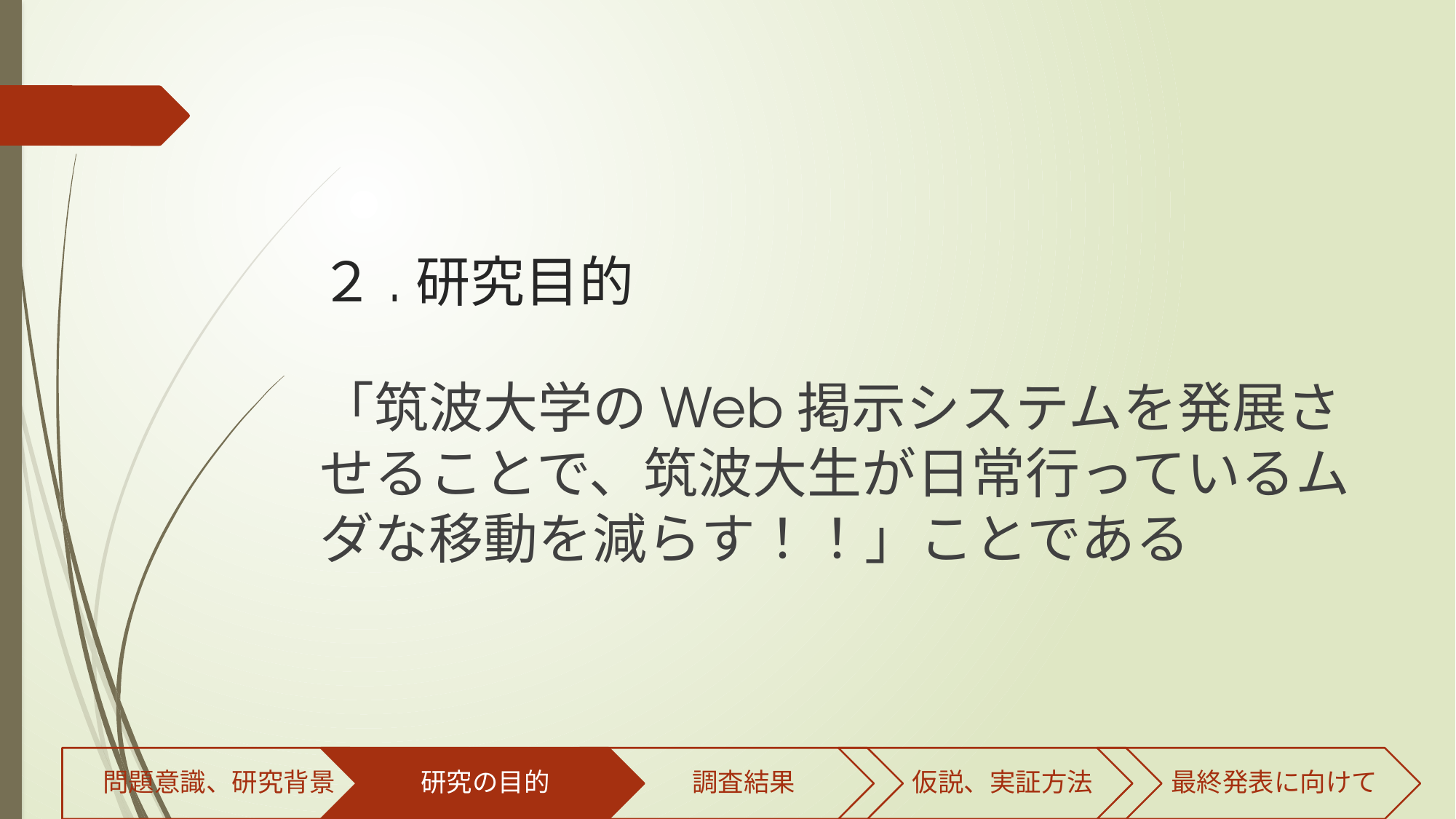

# ２.研究目的
「筑波大学のWeb掲示システムを発展させることで、筑波大生が日常行っているムダな移動を減らす！！」ことである

問題意識、研究背景
研究の目的
調査結果
仮説、実証方法
　最終発表に向けて